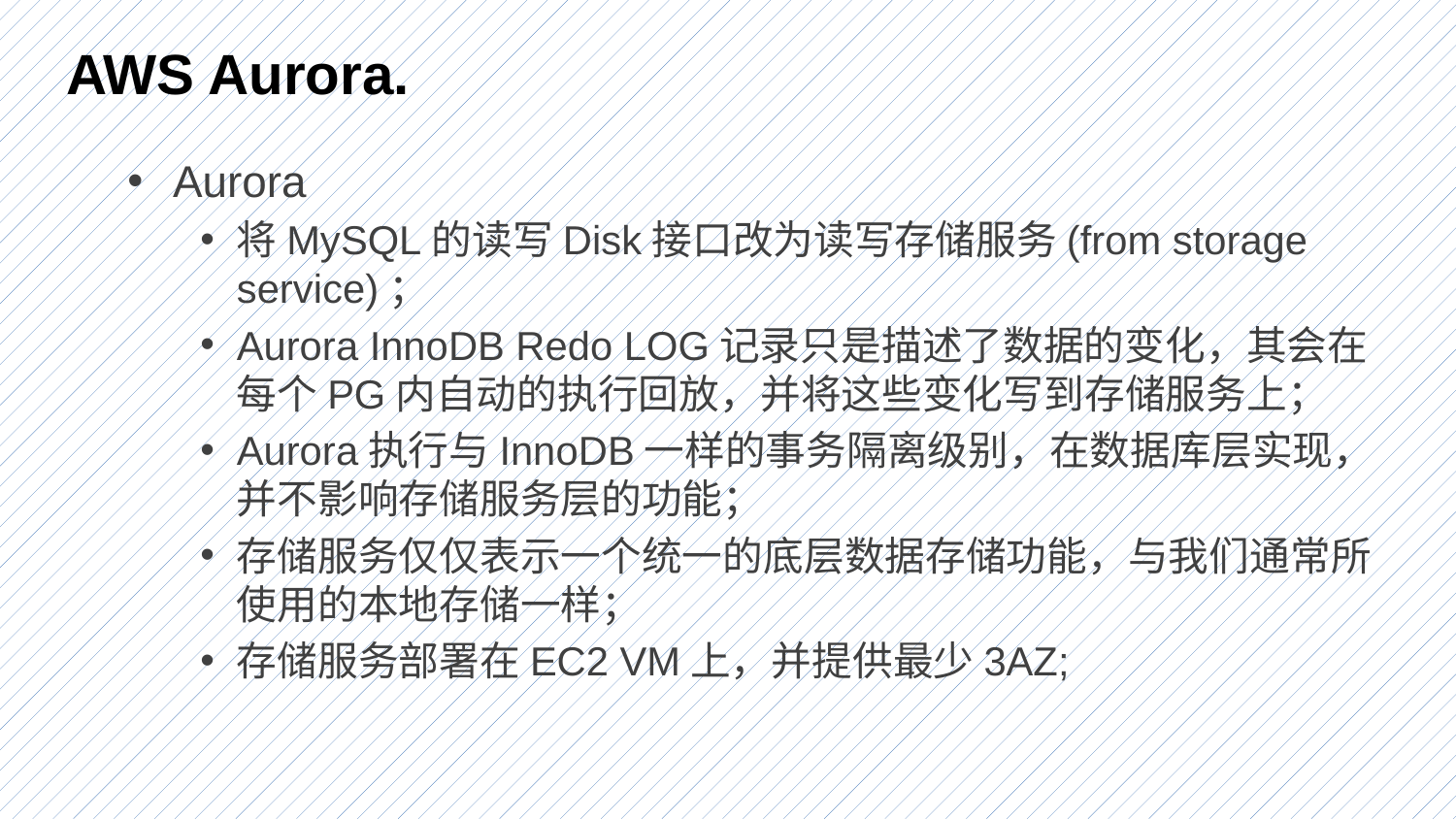

# AWS Aurora.
Aurora
将MySQL的读写Disk接口改为读写存储服务(from storage service)；
Aurora InnoDB Redo LOG记录只是描述了数据的变化，其会在每个PG内自动的执行回放，并将这些变化写到存储服务上；
Aurora执行与InnoDB一样的事务隔离级别，在数据库层实现，并不影响存储服务层的功能；
存储服务仅仅表示一个统一的底层数据存储功能，与我们通常所使用的本地存储一样；
存储服务部署在EC2 VM上，并提供最少3AZ;